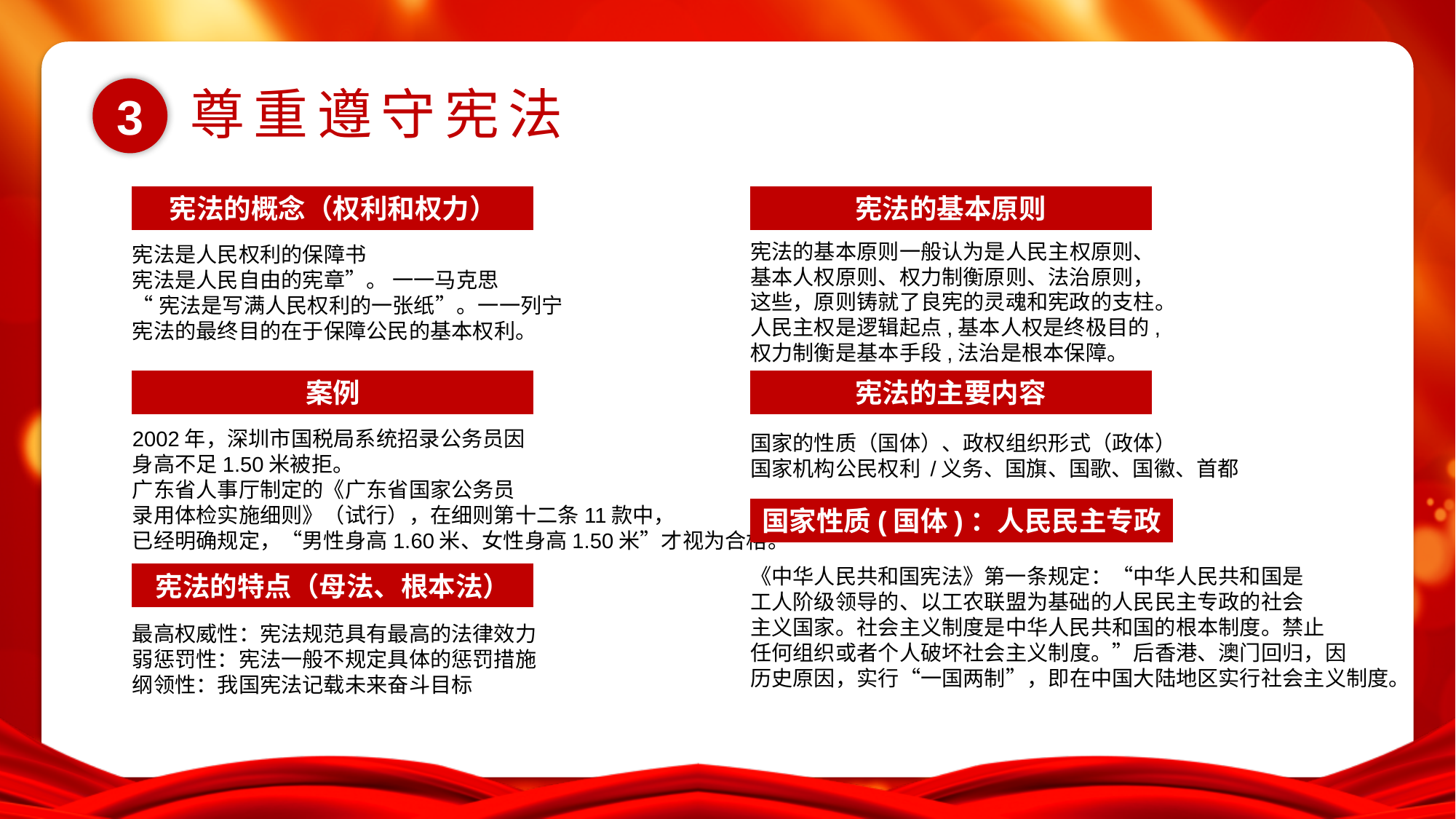

宪法的概念（权利和权力）
宪法的基本原则
宪法是人民权利的保障书
宪法是人民自由的宪章”。 一一马克思
“宪法是写满人民权利的一张纸”。一一列宁
宪法的最终目的在于保障公民的基本权利。
宪法的基本原则一般认为是人民主权原则、
基本人权原则、权力制衡原则、法治原则，
这些，原则铸就了良宪的灵魂和宪政的支柱。
人民主权是逻辑起点,基本人权是终极目的,
权力制衡是基本手段,法治是根本保障。

案例
宪法的主要内容
2002年，深圳市国税局系统招录公务员因
身高不足1.50米被拒。
广东省人事厅制定的《广东省国家公务员
录用体检实施细则》（试行），在细则第十二条11款中，
已经明确规定，“男性身高1.60米、女性身高1.50米”才视为合格。
国家的性质（国体）、政权组织形式（政体）
国家机构公民权利 /义务、国旗、国歌、国徽、首都
国家性质(国体)：人民民主专政
《中华人民共和国宪法》第一条规定：“中华人民共和国是
工人阶级领导的、以工农联盟为基础的人民民主专政的社会
主义国家。社会主义制度是中华人民共和国的根本制度。禁止
任何组织或者个人破坏社会主义制度。”后香港、澳门回归，因
历史原因，实行“一国两制”，即在中国大陆地区实行社会主义制度。
宪法的特点（母法、根本法）
最高权威性：宪法规范具有最高的法律效力
弱惩罚性：宪法一般不规定具体的惩罚措施
纲领性：我国宪法记载未来奋斗目标